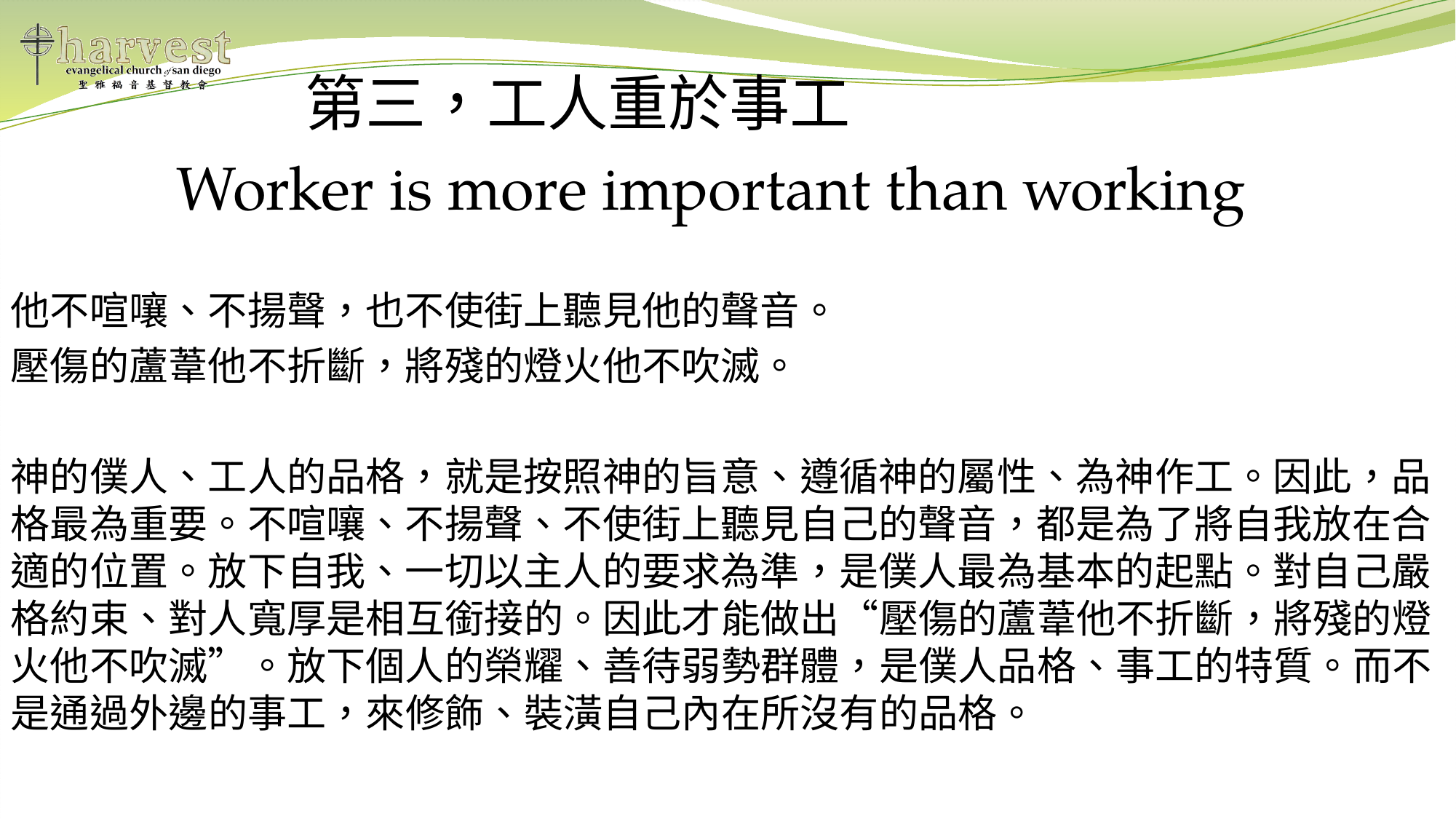

第三，工人重於事工
           Worker is more important than working

他不喧嚷、不揚聲，也不使街上聽見他的聲音。
壓傷的蘆葦他不折斷，將殘的燈火他不吹滅。

神的僕人、工人的品格，就是按照神的旨意、遵循神的屬性、為神作工。因此，品格最為重要。不喧嚷、不揚聲、不使街上聽見自己的聲音，都是為了將自我放在合適的位置。放下自我、一切以主人的要求為準，是僕人最為基本的起點。對自己嚴格約束、對人寬厚是相互銜接的。因此才能做出“壓傷的蘆葦他不折斷，將殘的燈火他不吹滅”。放下個人的榮耀、善待弱勢群體，是僕人品格、事工的特質。而不是通過外邊的事工，來修飾、裝潢自己內在所沒有的品格。

#